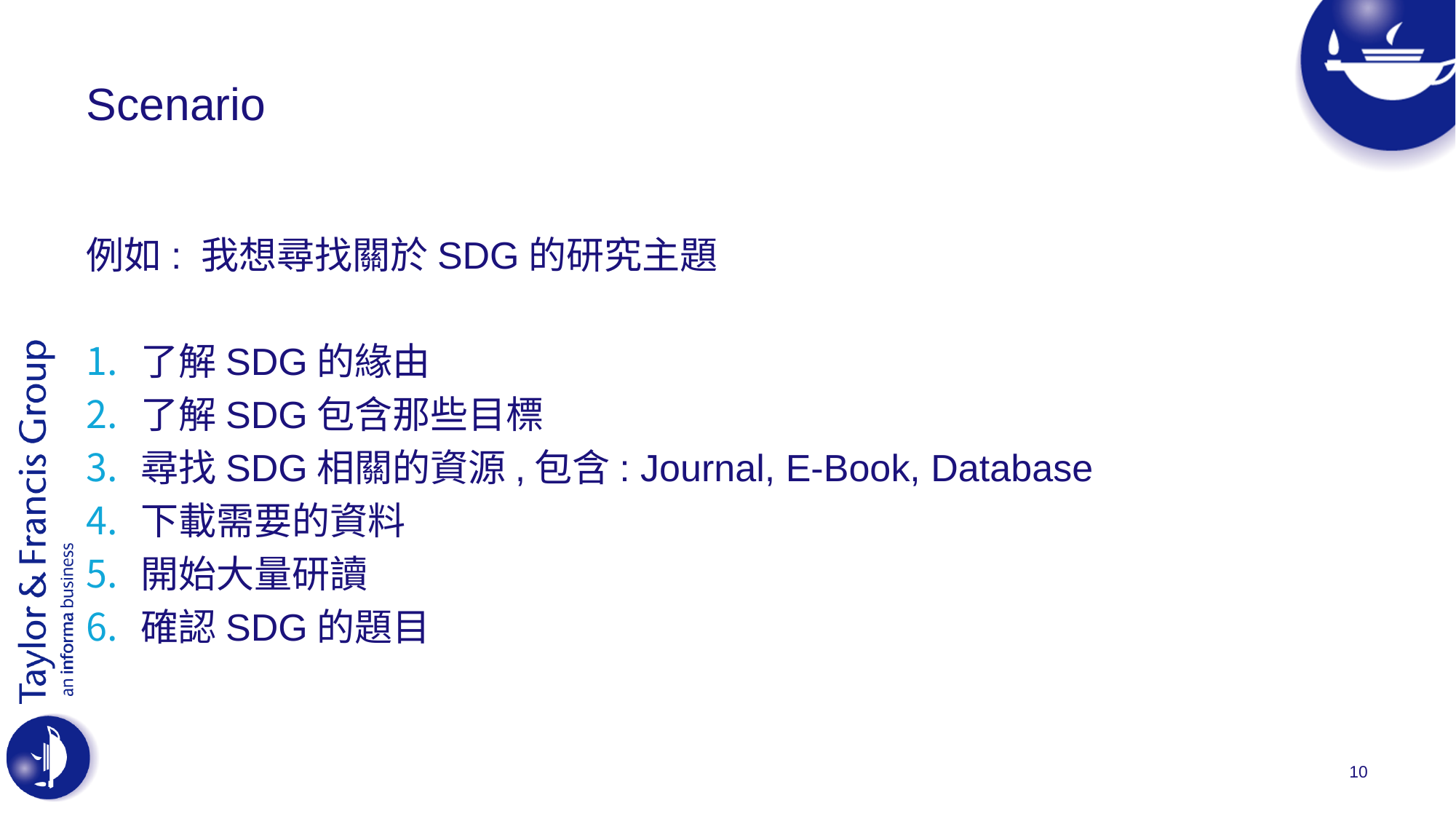

# Scenario
例如: 我想尋找關於SDG的研究主題

了解SDG的緣由
了解SDG包含那些目標
尋找SDG相關的資源,包含: Journal, E-Book, Database
下載需要的資料
開始大量研讀
確認SDG的題目
10